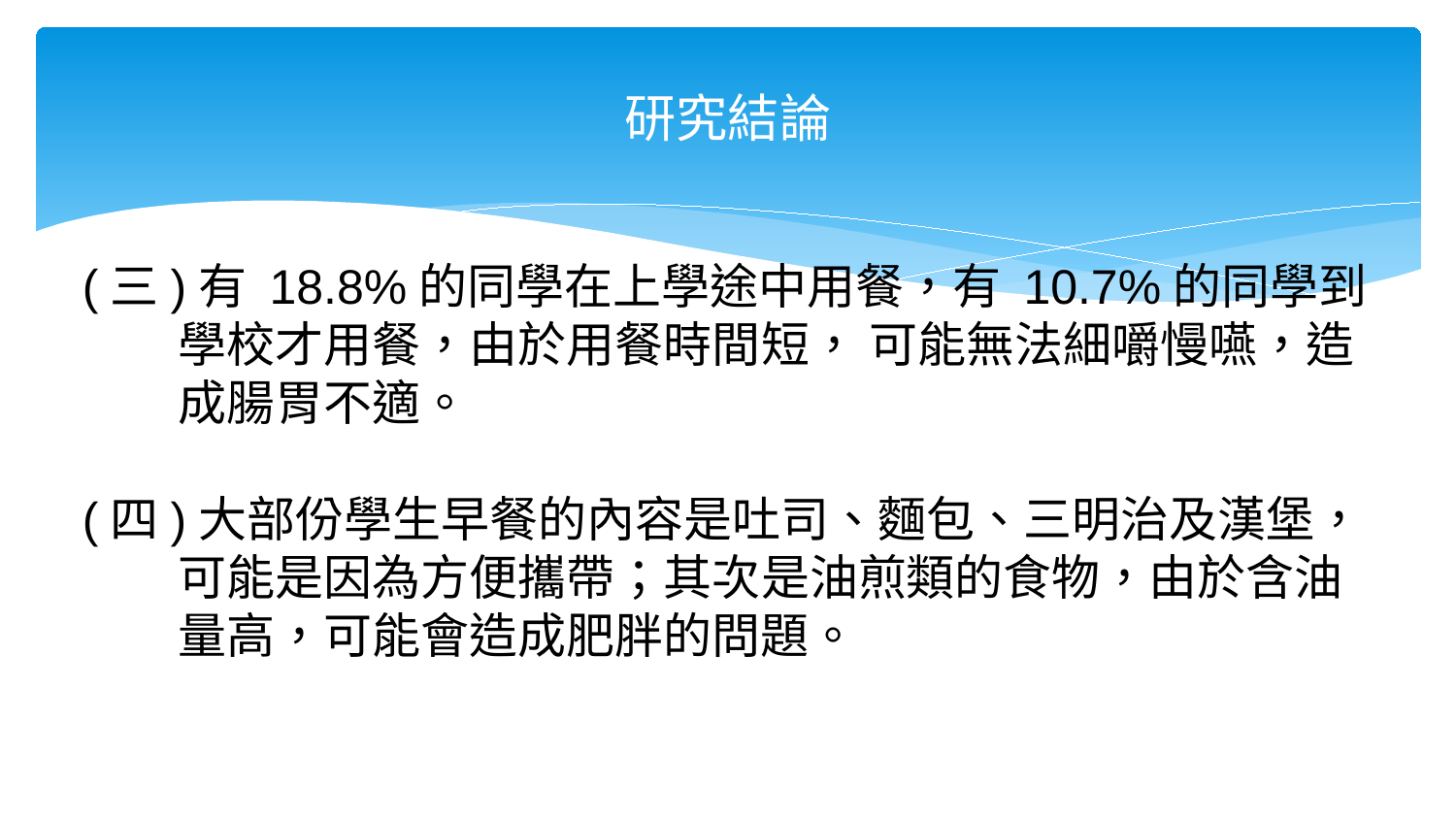

# 研究結論

(三)有 18.8%的同學在上學途中用餐，有 10.7%的同學到學校才用餐，由於用餐時間短， 可能無法細嚼慢嚥，造成腸胃不適。

(四)大部份學生早餐的內容是吐司、麵包、三明治及漢堡，可能是因為方便攜帶；其次是油煎類的食物，由於含油量高，可能會造成肥胖的問題。